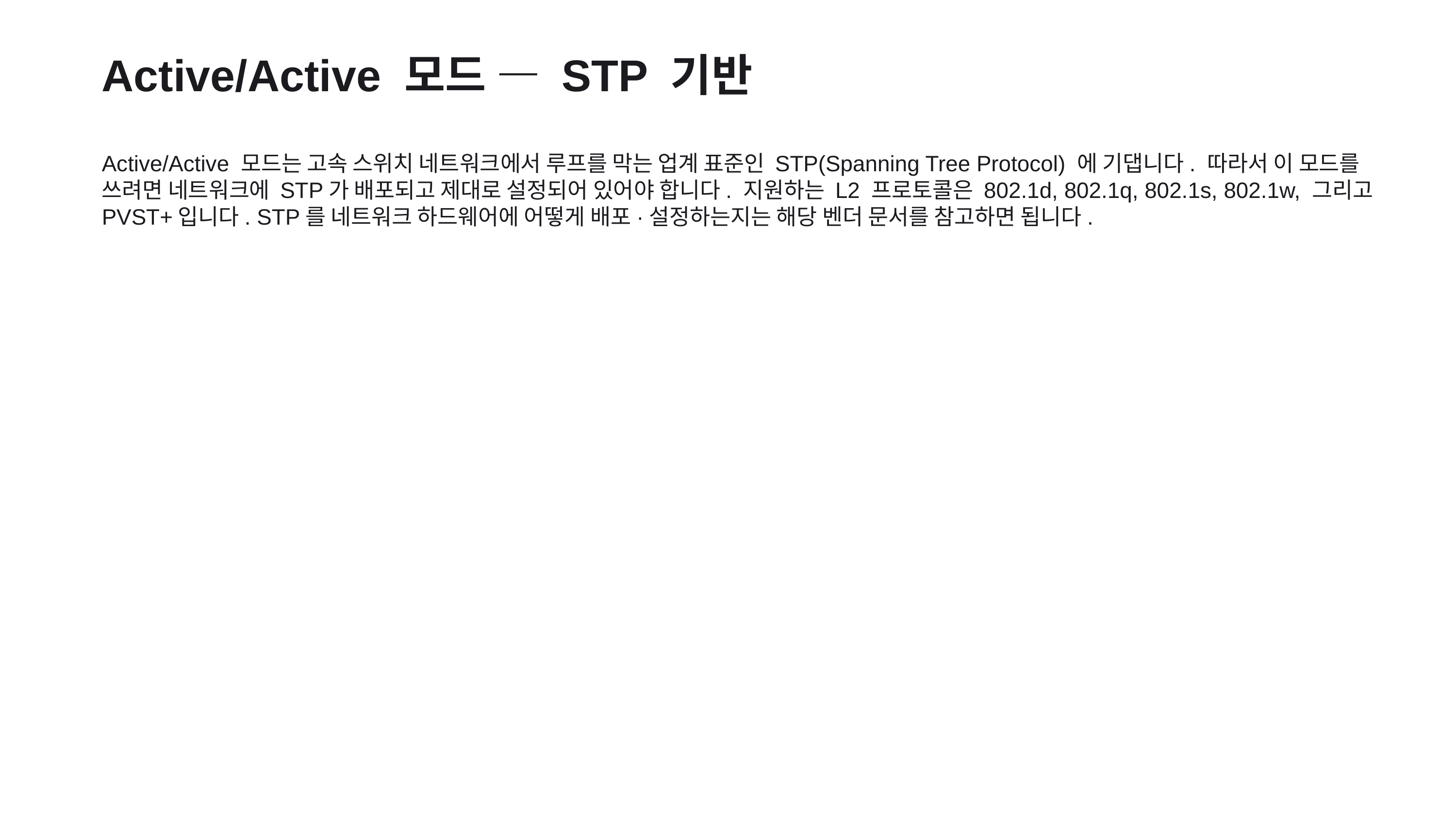

Active/Active 모드 — STP 기반
Active/Active 모드는 고속 스위치 네트워크에서 루프를 막는 업계 표준인 STP(Spanning Tree Protocol) 에 기댑니다. 따라서 이 모드를 쓰려면 네트워크에 STP가 배포되고 제대로 설정되어 있어야 합니다. 지원하는 L2 프로토콜은 802.1d, 802.1q, 802.1s, 802.1w, 그리고 PVST+입니다. STP를 네트워크 하드웨어에 어떻게 배포·설정하는지는 해당 벤더 문서를 참고하면 됩니다.